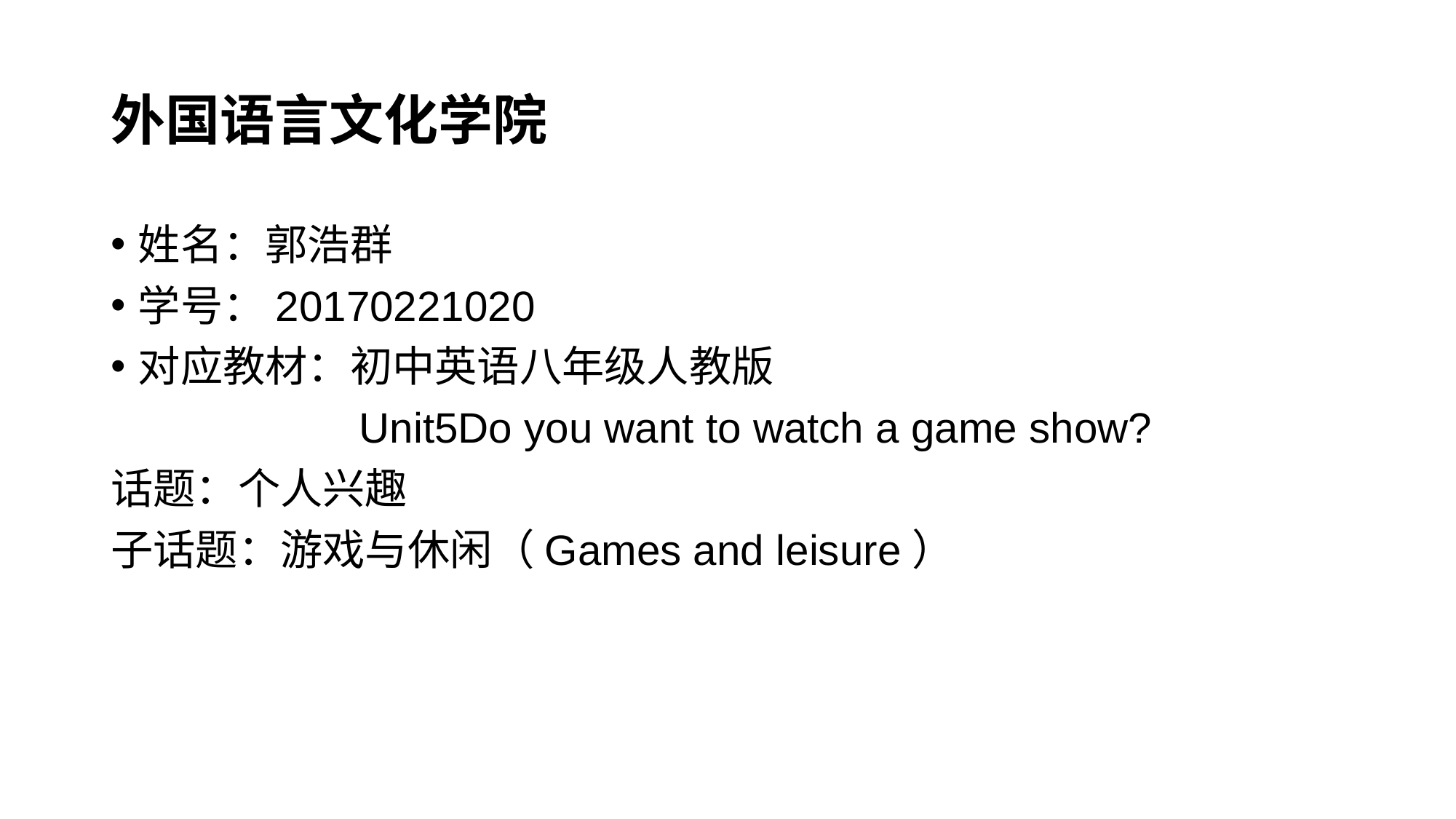

# 外国语言文化学院
姓名：郭浩群
学号：20170221020
对应教材：初中英语八年级人教版
                     Unit5Do you want to watch a game show?
话题：个人兴趣
子话题：游戏与休闲（Games and leisure）